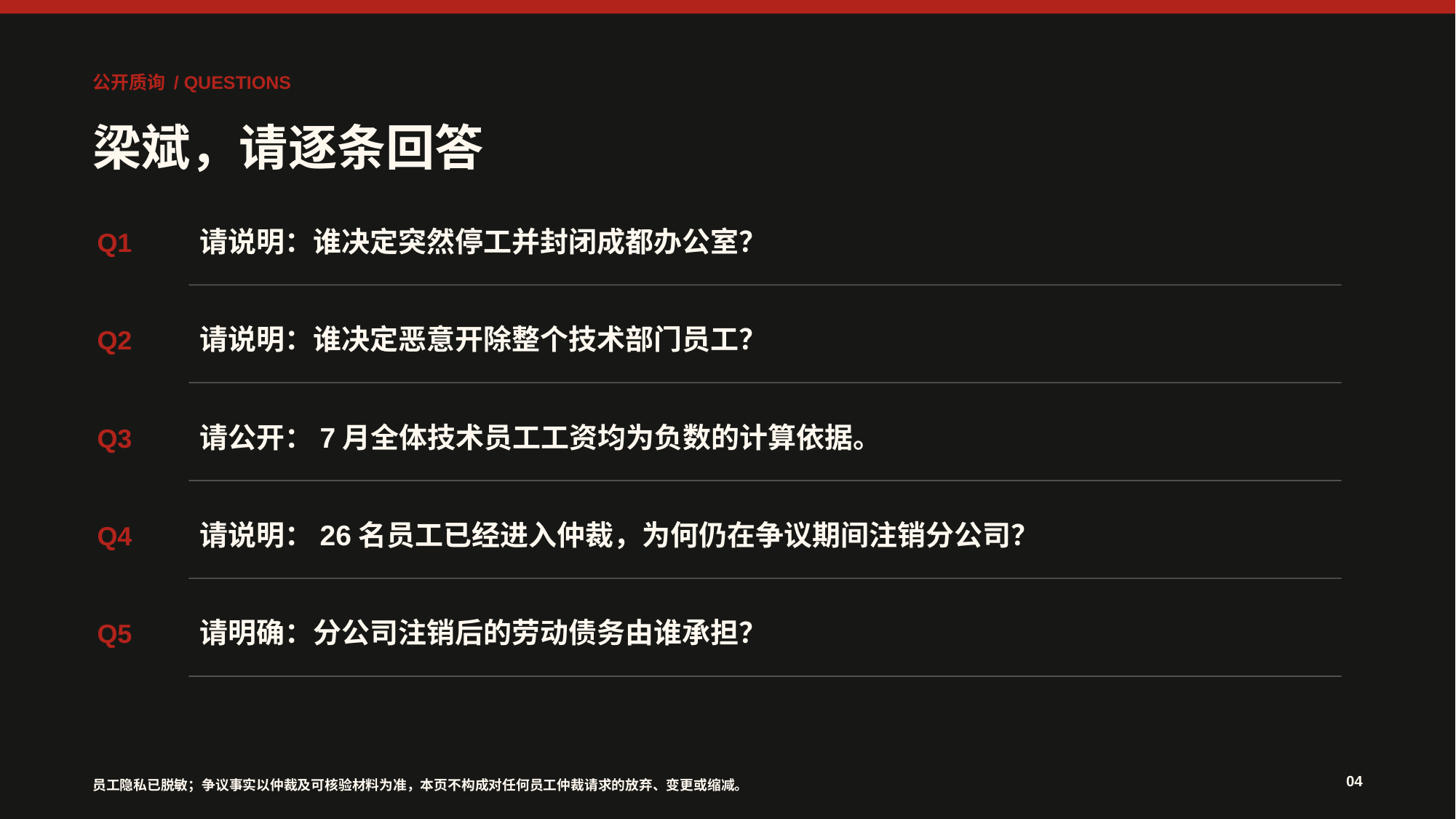

公开质询 / QUESTIONS
梁斌，请逐条回答
请说明：谁决定突然停工并封闭成都办公室？
Q1

请说明：谁决定恶意开除整个技术部门员工？
Q2

请公开：7月全体技术员工工资均为负数的计算依据。
Q3

请说明：26名员工已经进入仲裁，为何仍在争议期间注销分公司？
Q4

请明确：分公司注销后的劳动债务由谁承担？
Q5

04
员工隐私已脱敏；争议事实以仲裁及可核验材料为准，本页不构成对任何员工仲裁请求的放弃、变更或缩减。